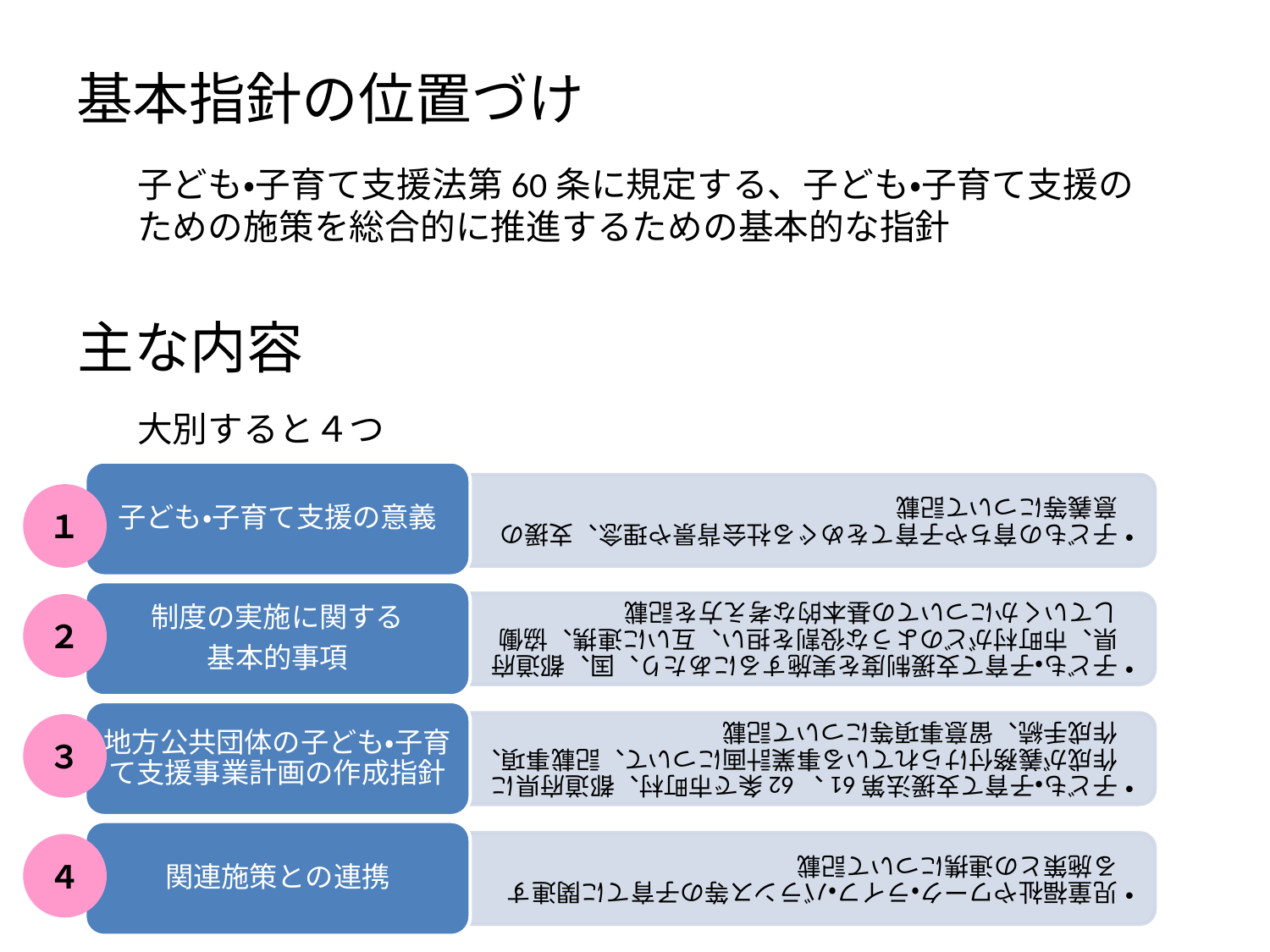

# 基本指針の位置づけ
子ども・子育て支援法第60条に規定する、子ども・子育て支援のための施策を総合的に推進するための基本的な指針
主な内容
大別すると４つ
子どもの育ちや子育てをめぐる社会背景や理念、支援の意義等について記載
子ども・子育て支援の意義
子ども・子育て支援制度を実施するにあたり、国、都道府県、市町村がどのような役割を担い、互いに連携、協働していくかについての基本的な考え方を記載
制度の実施に関する
基本的事項
子ども・子育て支援法第61、62条で市町村、都道府県に作成が義務付けられている事業計画について、記載事項、作成手続、留意事項等について記載
地方公共団体の子ども・子育て支援事業計画の作成指針
児童福祉やワーク・ライフ・バランス等の子育てに関連する施策との連携について記載
関連施策との連携
１
２
３
４